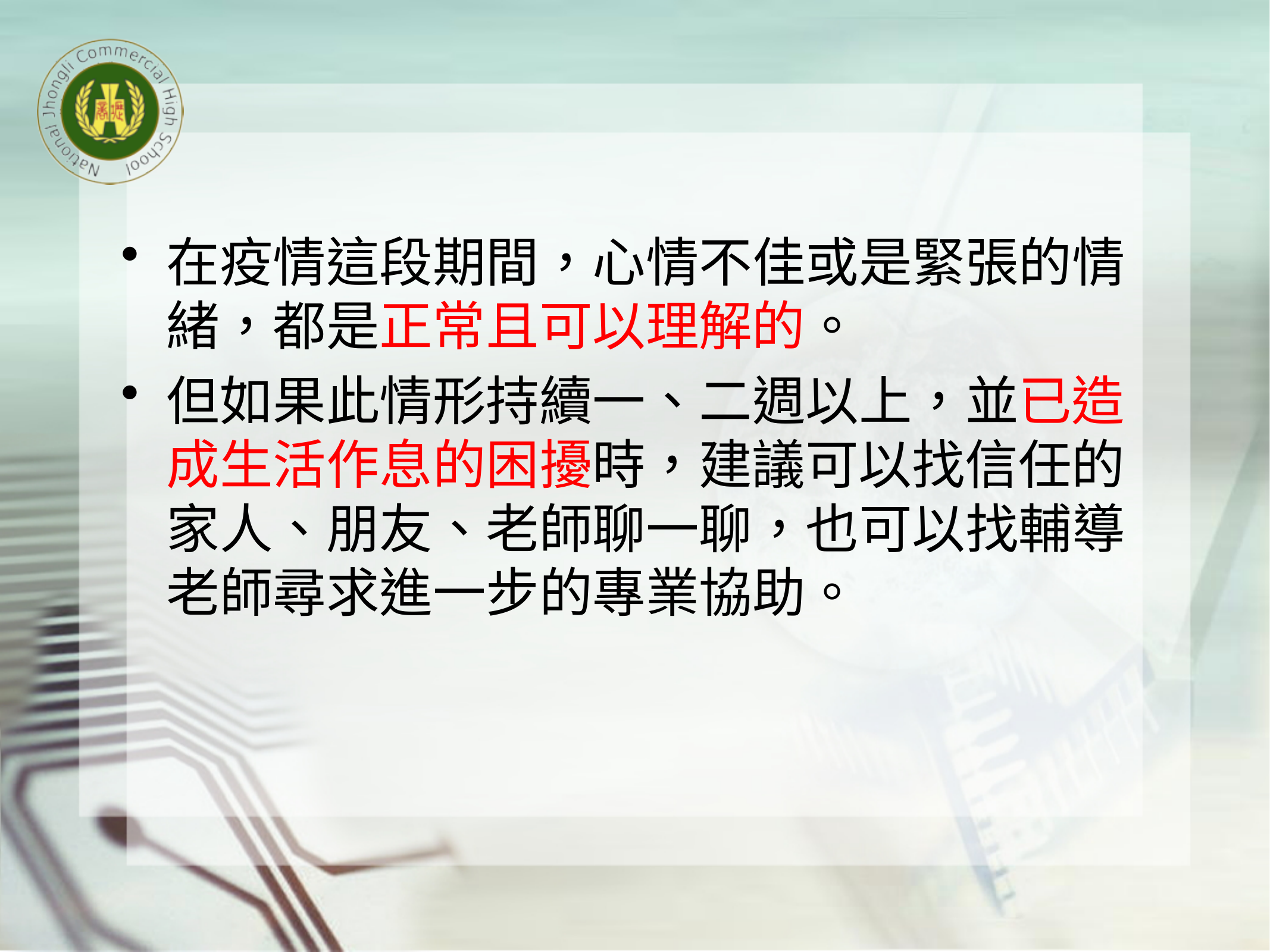

#
在疫情這段期間，心情不佳或是緊張的情緒，都是正常且可以理解的。
但如果此情形持續一、二週以上，並已造成生活作息的困擾時，建議可以找信任的家人、朋友、老師聊一聊，也可以找輔導老師尋求進一步的專業協助。